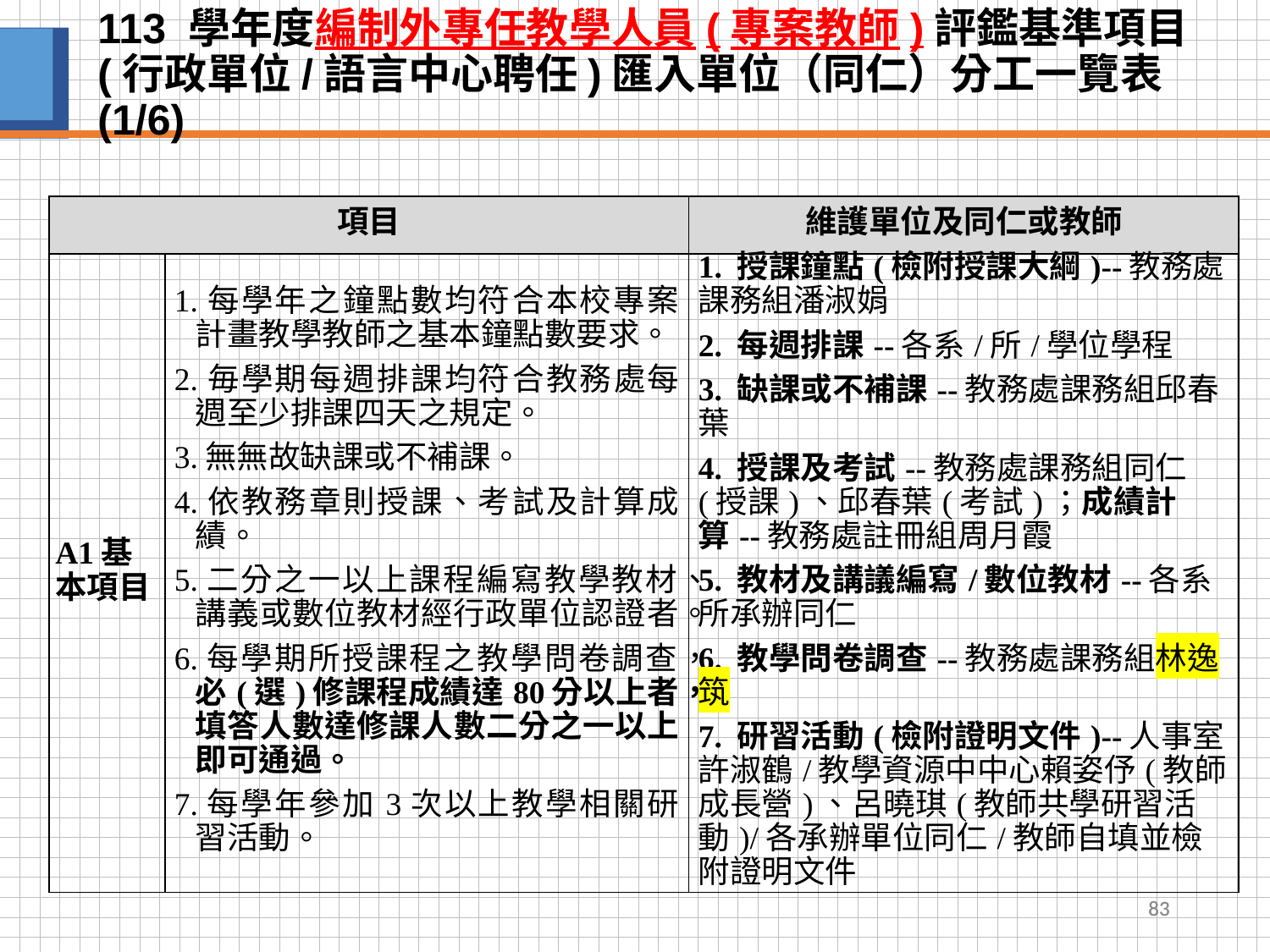

# 113 學年度編制外專任教學人員(專案教師)評鑑基準項目(行政單位/語言中心聘任)匯入單位（同仁）分工一覽表(1/6)
| 項目 |  | 維護單位及同仁或教師 |
| --- | --- | --- |
| A1基本項目 | 1.每學年之鐘點數均符合本校專案計畫教學教師之基本鐘點數要求。 2.毎學期每週排課均符合教務處每週至少排課四天之規定。 3.無無故缺課或不補課。 4.依教務章則授課、考試及計算成績。 5.二分之一以上課程編寫教學教材、講義或數位教材經行政單位認證者。 6.每學期所授課程之教學問卷調查，必(選)修課程成績達80分以上者，填答人數達修課人數二分之一以上即可通過。 7.每學年參加3次以上教學相關研習活動。 | 1. 授課鐘點(檢附授課大綱)--教務處課務組潘淑娟 2. 每週排課--各系/所/學位學程 3. 缺課或不補課--教務處課務組邱春葉 4. 授課及考試--教務處課務組同仁(授課)、邱春葉(考試)；成績計算--教務處註冊組周月霞 5. 教材及講議編寫/數位教材--各系所承辦同仁 6. 教學問卷調查--教務處課務組林逸筑 7. 研習活動(檢附證明文件)--人事室許淑鶴/教學資源中中心賴姿伃(教師成長營)、呂曉琪(教師共學研習活動)/各承辦單位同仁/教師自填並檢附證明文件 |
83